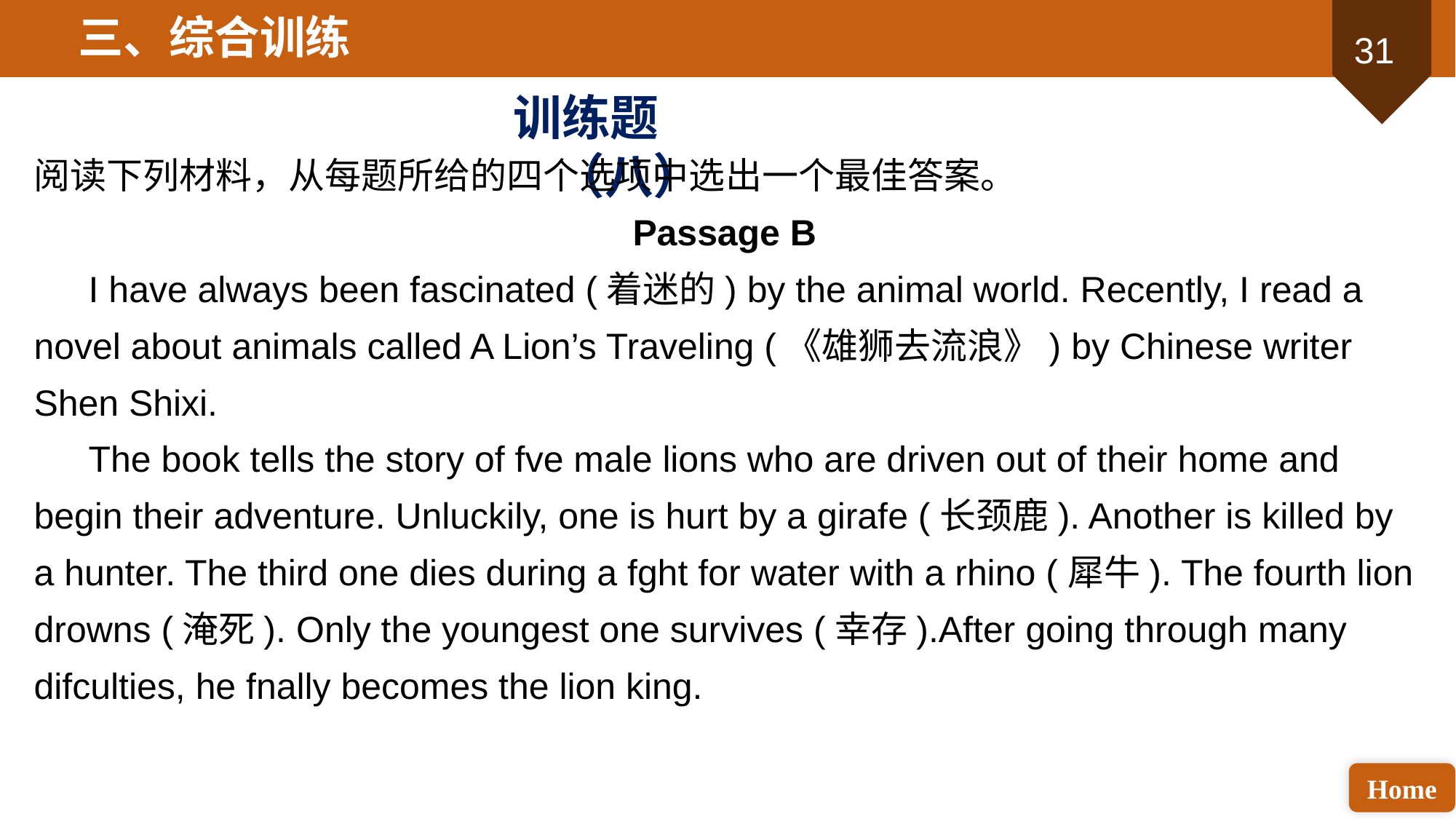

三、综合训练
训练题（八）
阅读下列材料，从每题所给的四个选项中选出一个最佳答案。
Passage B
I have always been fascinated (着迷的) by the animal world. Recently, I read a novel about animals called A Lion’s Traveling (《雄狮去流浪》) by Chinese writer Shen Shixi.
The book tells the story of fve male lions who are driven out of their home and begin their adventure. Unluckily, one is hurt by a girafe (长颈鹿). Another is killed by a hunter. The third one dies during a fght for water with a rhino (犀牛). The fourth lion drowns (淹死). Only the youngest one survives (幸存).After going through many difculties, he fnally becomes the lion king.